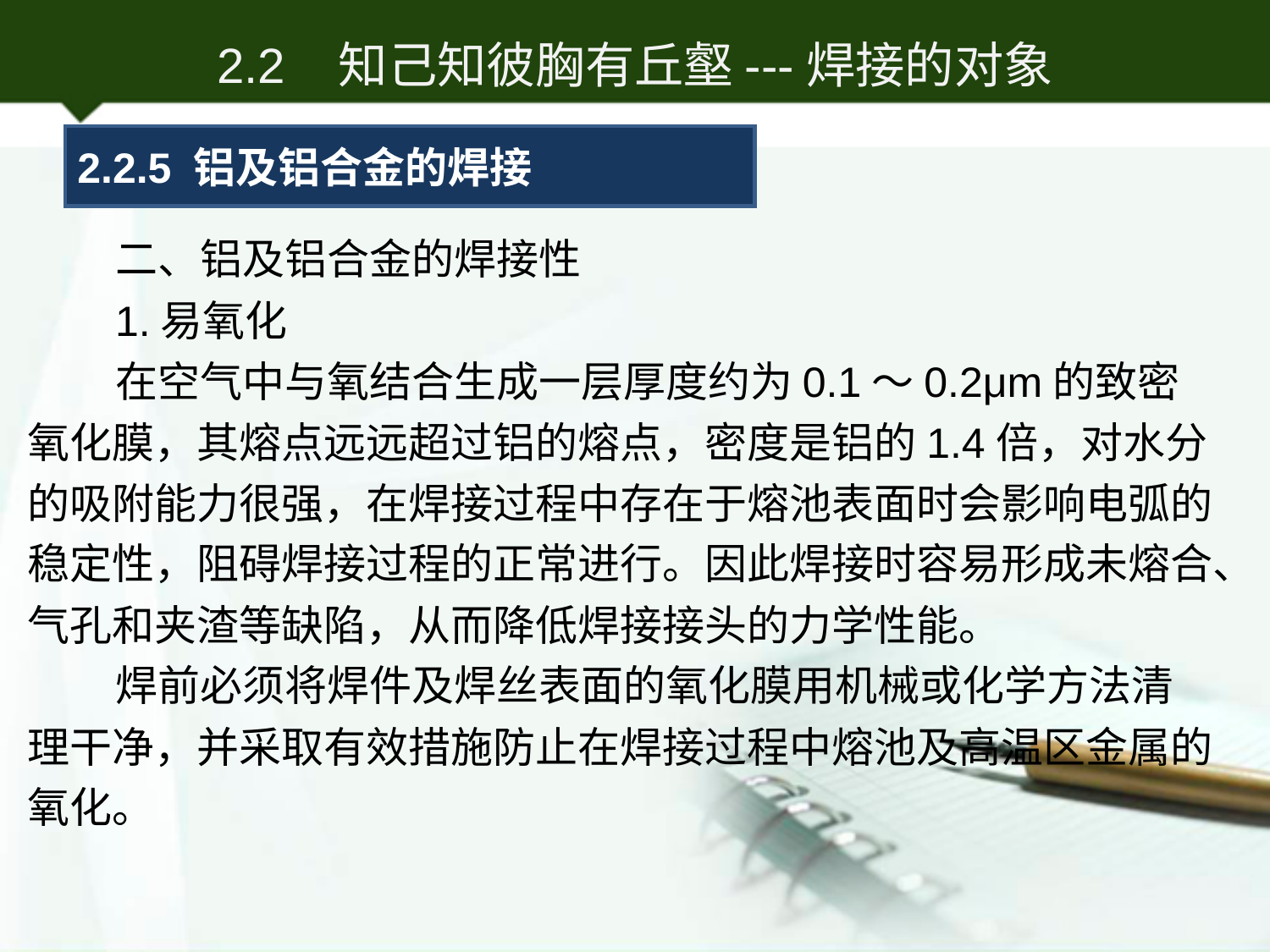

2.2   知己知彼胸有丘壑---焊接的对象
2.2.5 铝及铝合金的焊接
二、铝及铝合金的焊接性
1.易氧化
在空气中与氧结合生成一层厚度约为0.1～0.2μm的致密氧化膜，其熔点远远超过铝的熔点，密度是铝的1.4倍，对水分的吸附能力很强，在焊接过程中存在于熔池表面时会影响电弧的稳定性，阻碍焊接过程的正常进行。因此焊接时容易形成未熔合、气孔和夹渣等缺陷，从而降低焊接接头的力学性能。
焊前必须将焊件及焊丝表面的氧化膜用机械或化学方法清理干净，并采取有效措施防止在焊接过程中熔池及高温区金属的氧化。